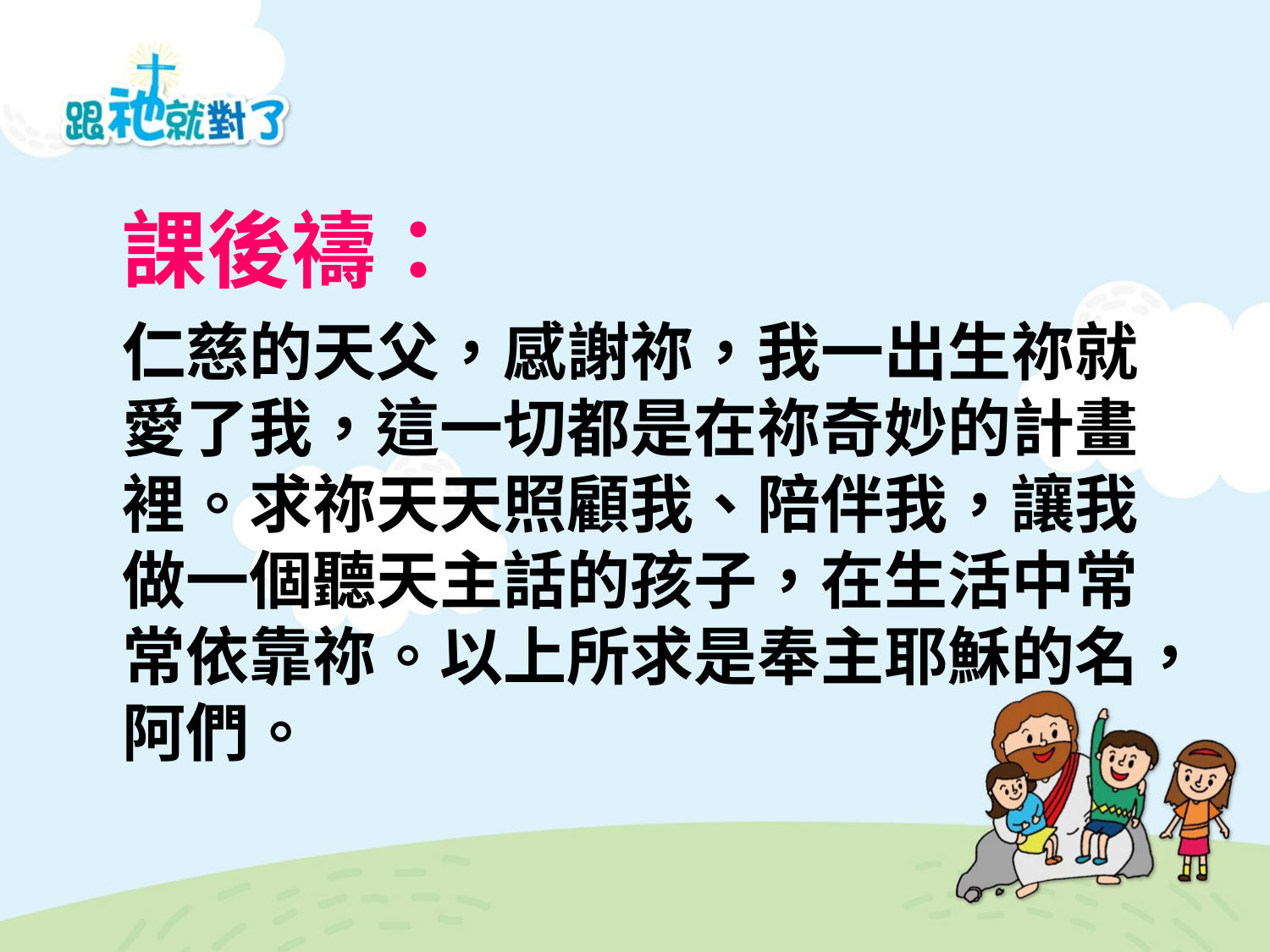

課後禱：
仁慈的天父，感謝祢，我一出生祢就愛了我，這一切都是在祢奇妙的計畫裡。求祢天天照顧我、陪伴我，讓我做一個聽天主話的孩子，在生活中常常依靠祢。以上所求是奉主耶穌的名，阿們。